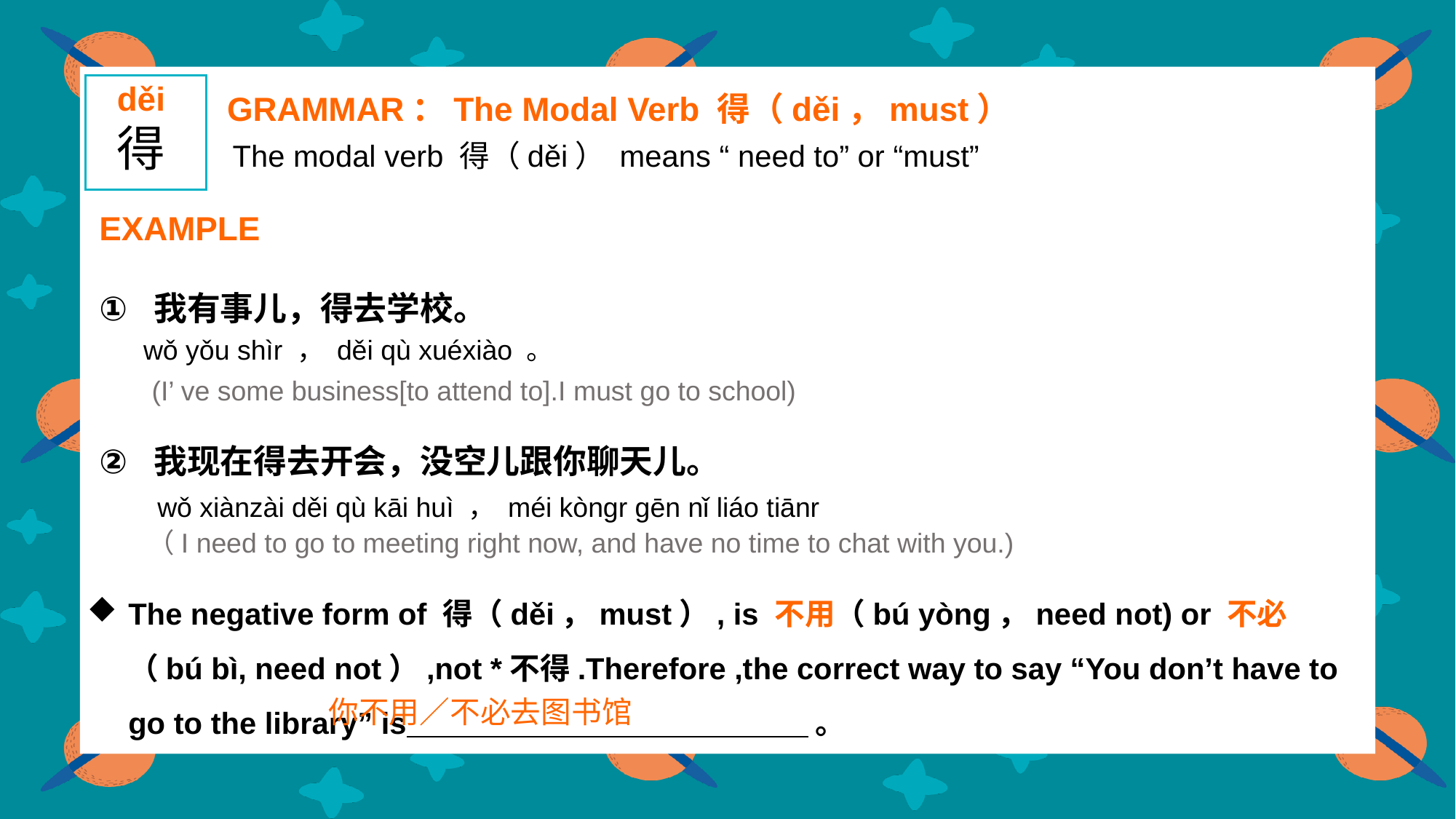

děi
得

GRAMMAR：The Modal Verb 得（děi，must）

 The modal verb 得（děi） means “ need to” or “must”
EXAMPLE

我有事儿，得去学校。

      (I’ ve some business[to attend to].I must go to school)

我现在得去开会，没空儿跟你聊天儿。

      （I need to go to meeting right now, and have no time to chat with you.)

wǒ yǒu shìr ， děi qù xuéxiào 。
wǒ xiànzài děi qù kāi huì ， méi kòngr gēn nǐ liáo tiānr
The negative form of 得（děi，must）, is 不用（bú yòng，need not) or 不必（bú bì, need not）,not *不得.Therefore ,the correct way to say “You don’t have to go to the library” is                                                。
你不用／不必去图书馆